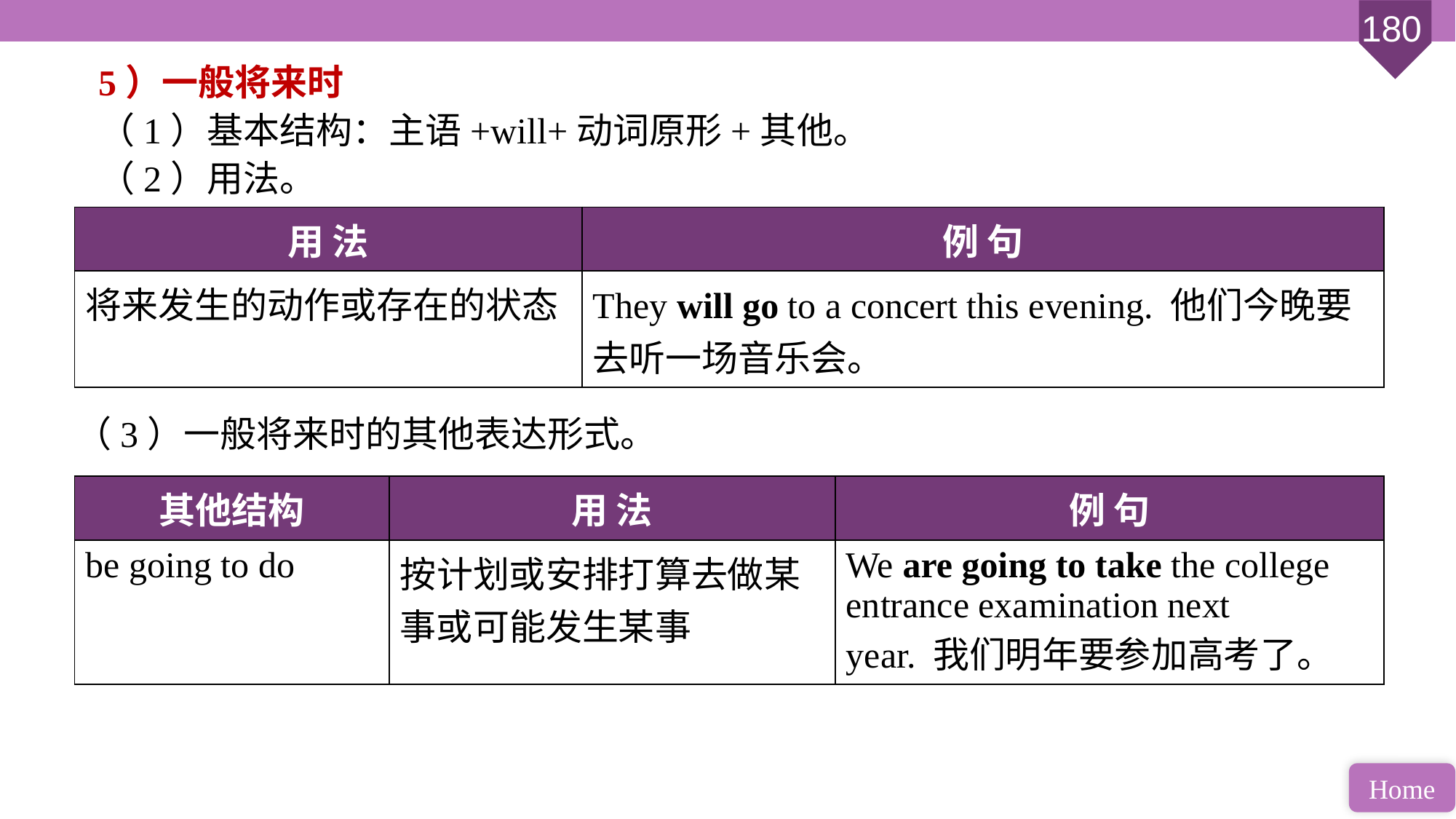

5）一般将来时
（1）基本结构：主语+will+动词原形+其他。
（2）用法。
| 用 法 | 例 句 |
| --- | --- |
| 将来发生的动作或存在的状态 | They will go to a concert this evening. 他们今晚要去听一场音乐会。 |
（3）一般将来时的其他表达形式。
| 其他结构 | 用 法 | 例 句 |
| --- | --- | --- |
| be going to do | 按计划或安排打算去做某事或可能发生某事 | We are going to take the college entrance examination next year. 我们明年要参加高考了。 |